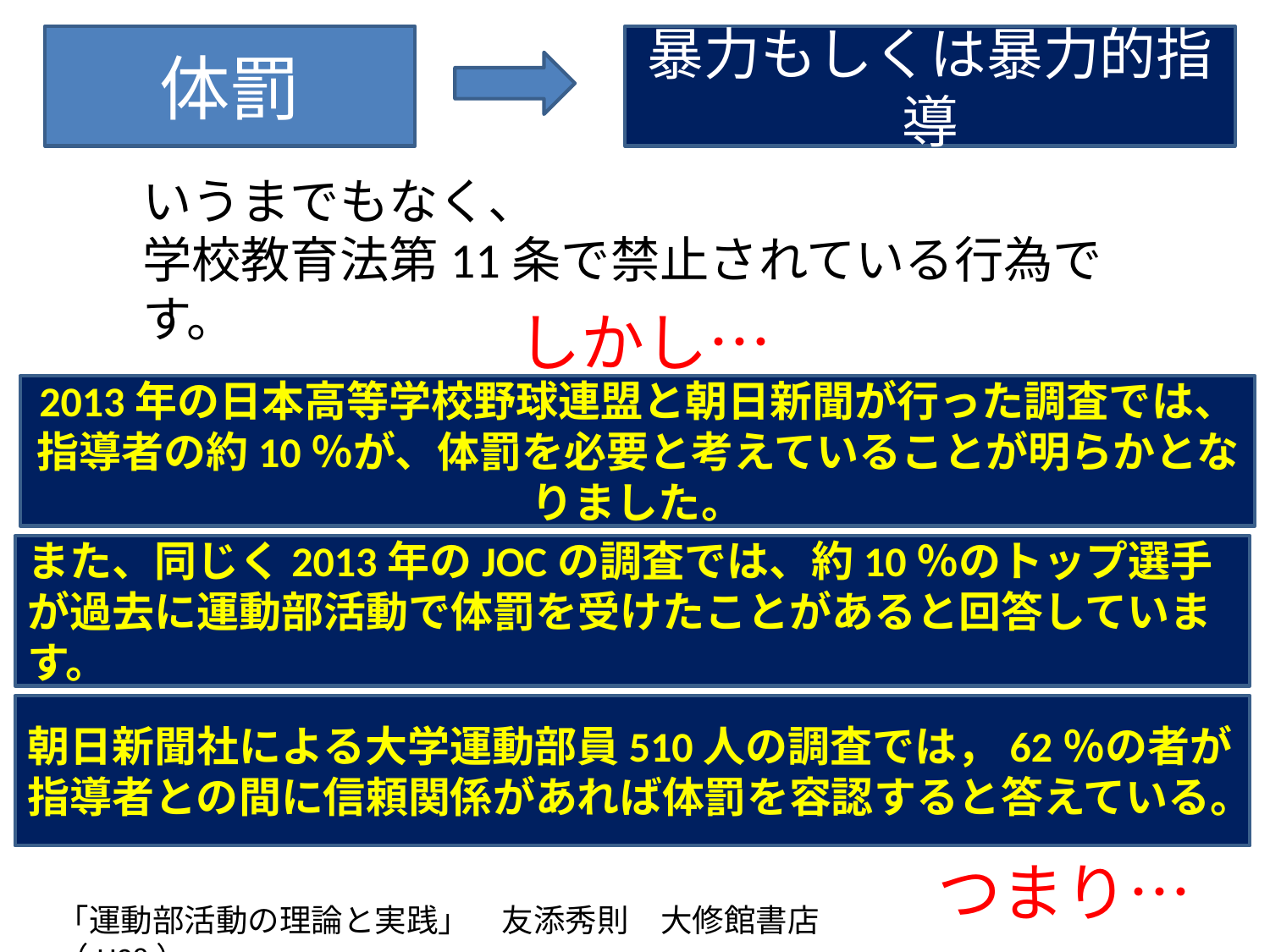

体罰
暴力もしくは暴力的指導

いうまでもなく、
学校教育法第11条で禁止されている行為です。
しかし…
2013年の日本高等学校野球連盟と朝日新聞が行った調査では、指導者の約10％が、体罰を必要と考えていることが明らかとなりました。
また、同じく2013年のJOCの調査では、約10％のトップ選手が過去に運動部活動で体罰を受けたことがあると回答しています。
朝日新聞社による大学運動部員510人の調査では，62％の者が指導者との間に信頼関係があれば体罰を容認すると答えている。
つまり…
「運動部活動の理論と実践」　友添秀則　大修館書店　（H28）